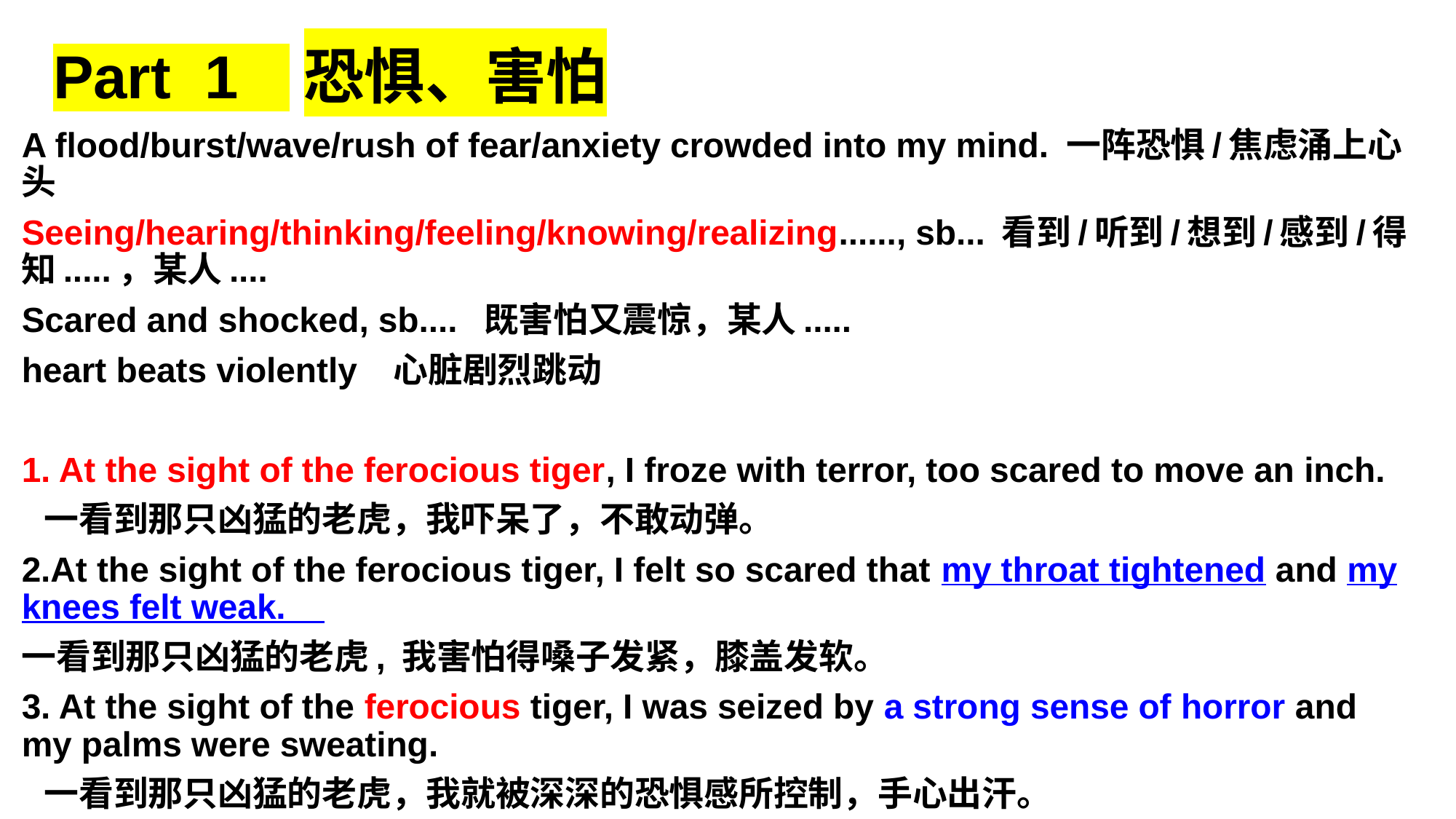

# Part  1   恐惧、害怕
A flood/burst/wave/rush of fear/anxiety crowded into my mind. 一阵恐惧/焦虑涌上心头
Seeing/hearing/thinking/feeling/knowing/realizing......, sb... 看到/听到/想到/感到/得知.....，某人....
Scared and shocked, sb....  既害怕又震惊，某人.....
heart beats violently   心脏剧烈跳动

1. At the sight of the ferocious tiger, I froze with terror, too scared to move an inch.
  一看到那只凶猛的老虎，我吓呆了，不敢动弹。
2.At the sight of the ferocious tiger, I felt so scared that my throat tightened and my knees felt weak.
一看到那只凶猛的老虎, 我害怕得嗓子发紧，膝盖发软。
3. At the sight of the ferocious tiger, I was seized by a strong sense of horror and my palms were sweating.
  一看到那只凶猛的老虎，我就被深深的恐惧感所控制，手心出汗。